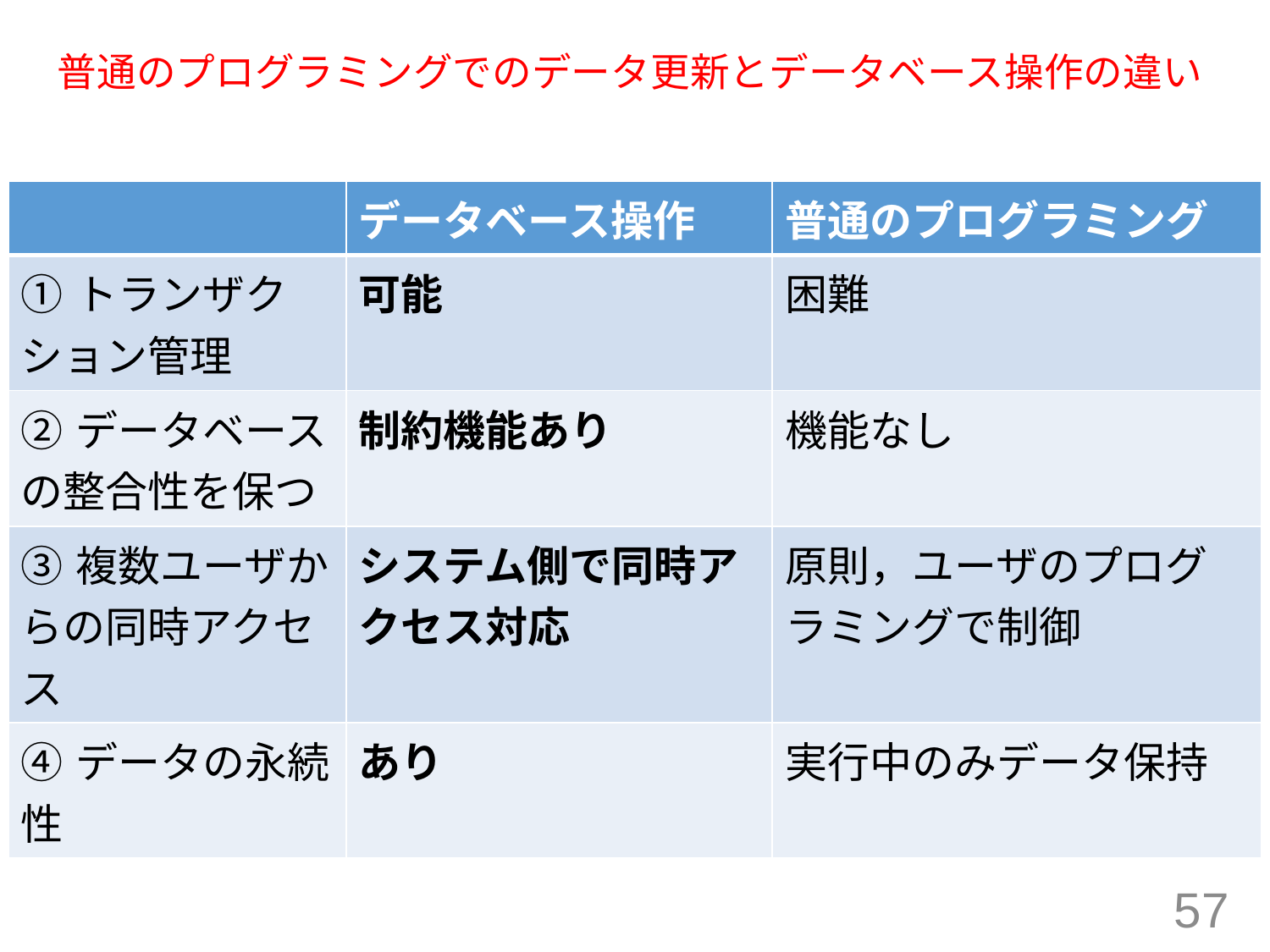

# 普通のプログラミングでのデータ更新とデータベース操作の違い
|  | データベース操作 | 普通のプログラミング |
| --- | --- | --- |
| ①トランザクション管理 | 可能 | 困難 |
| ②データベースの整合性を保つ | 制約機能あり | 機能なし |
| ③複数ユーザからの同時アクセス | システム側で同時アクセス対応 | 原則，ユーザのプログラミングで制御 |
| ④データの永続性 | あり | 実行中のみデータ保持 |
57